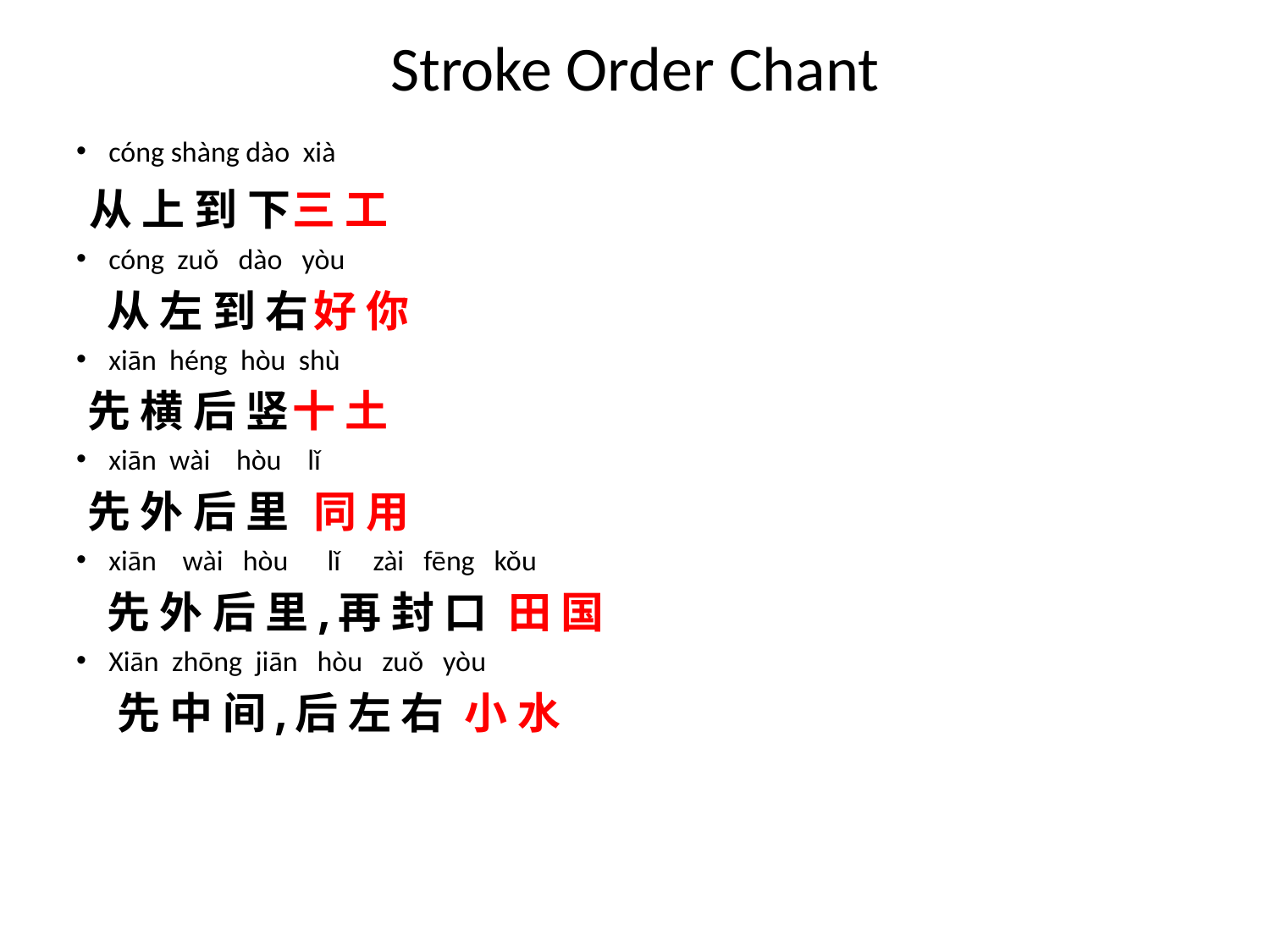

# Stroke Order Chant
cóng shàng dào  xià
 从 上 到 下	三 工
cóng  zuǒ   dào   yòu
   从 左 到 右	好 你
xiān  héng  hòu  shù
 先 横 后 竖	十 土
xiān  wài    hòu    lǐ
 先 外 后 里 	同 用
xiān    wài   hòu      lǐ     zài   fēng   kǒu
   先 外 后 里,再 封 口	田 国
Xiān  zhōng  jiān   hòu   zuǒ   yòu
    先 中 间,后 左 右		小 水